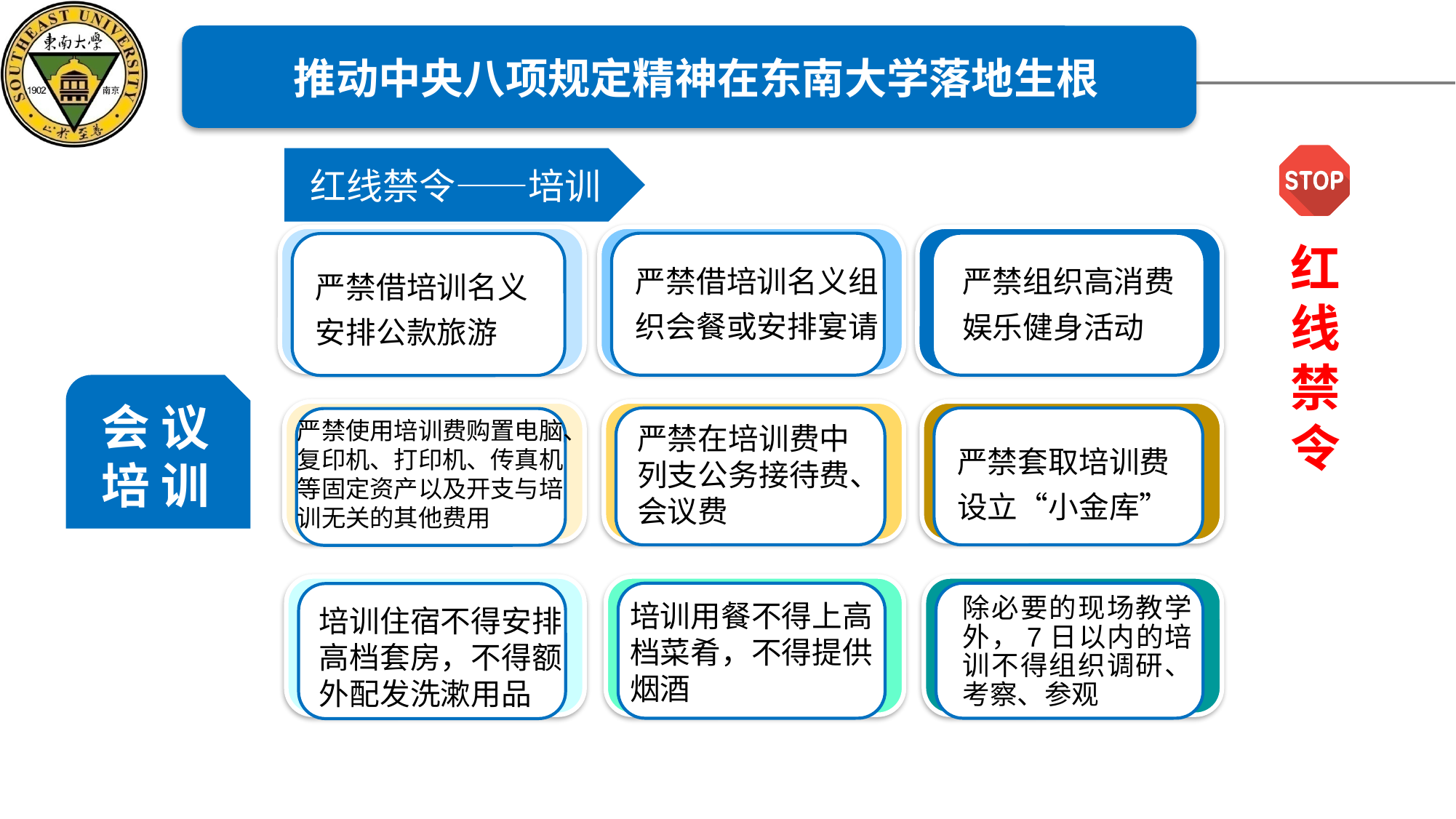

推动中央八项规定精神在东南大学落地生根

红线禁令——培训

红线禁令

严禁借培训名义组织会餐或安排宴请
严禁组织高消费娱乐健身活动
严禁借培训名义安排公款旅游
1
会 议
培 训

严禁使用培训费购置电脑、复印机、打印机、传真机等固定资产以及开支与培训无关的其他费用
严禁在培训费中列支公务接待费、会议费
严禁套取培训费设立“小金库”
1

除必要的现场教学外，7日以内的培训不得组织调研、考察、参观
培训用餐不得上高档菜肴，不得提供烟酒
培训住宿不得安排高档套房，不得额外配发洗漱用品
1